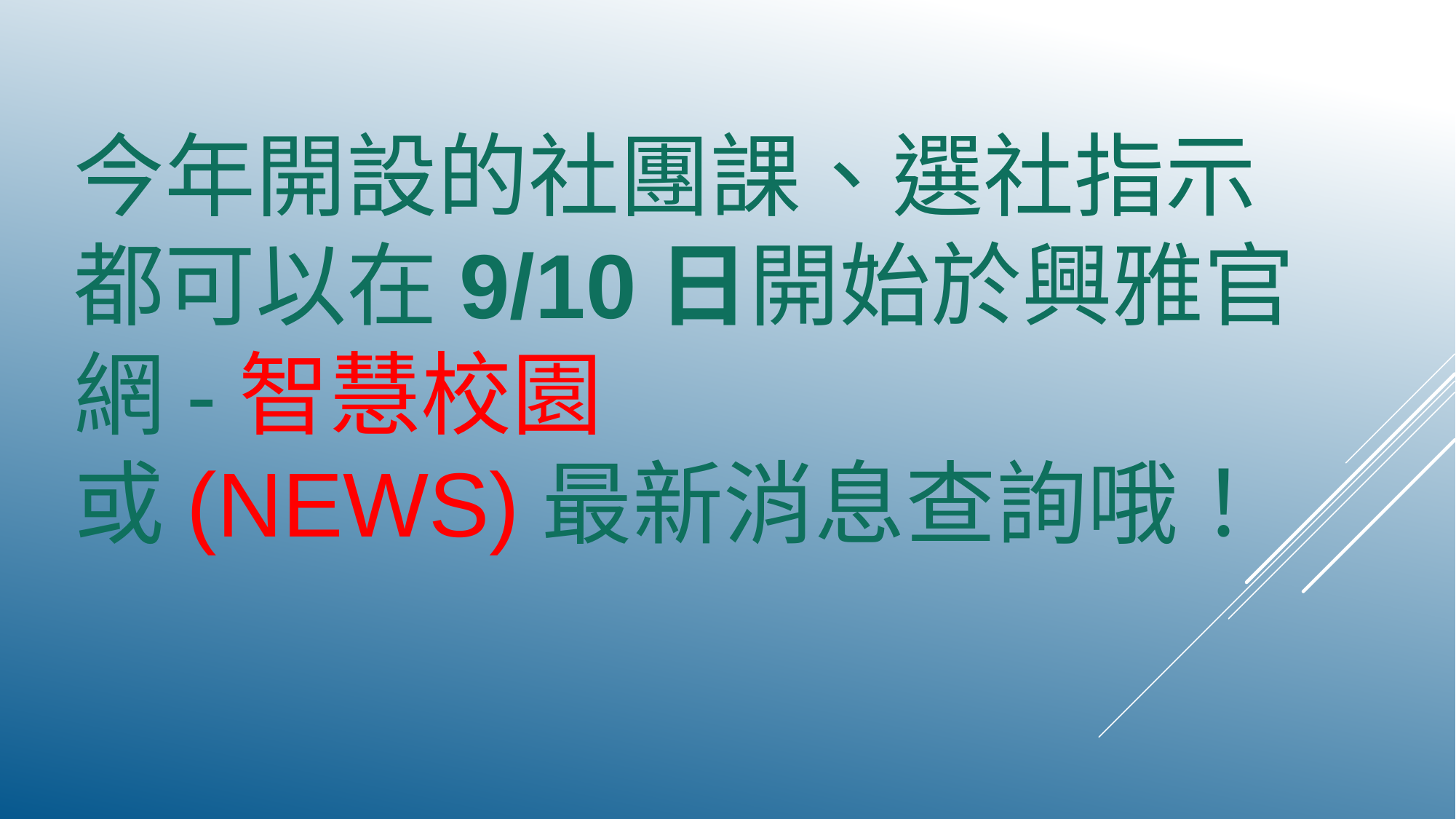

# 今年開設的社團課、選社指示 都可以在9/10日開始於興雅官網-智慧校園 或(news)最新消息查詢哦！